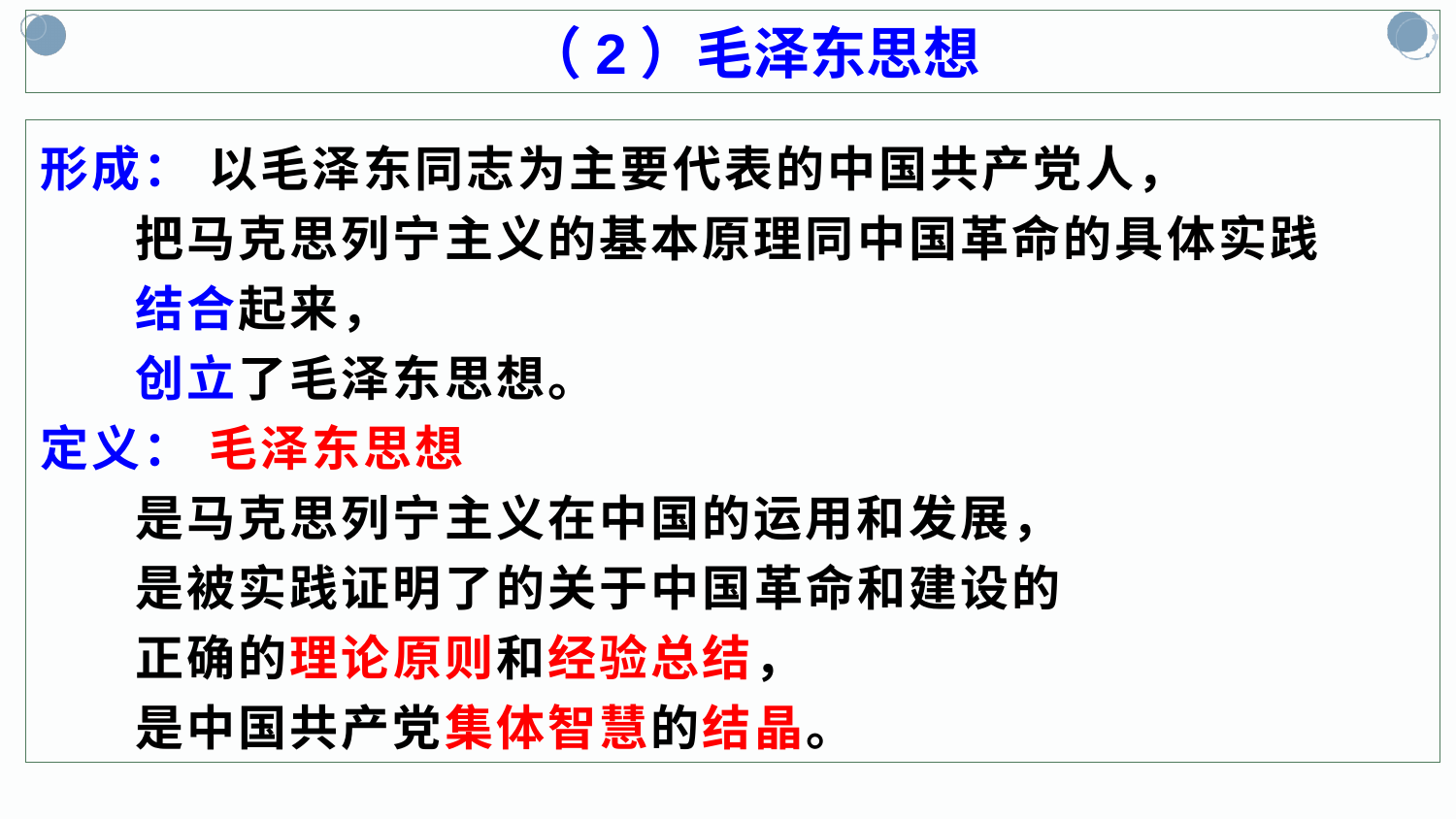

（2）毛泽东思想
形成： 以毛泽东同志为主要代表的中国共产党人，
      把马克思列宁主义的基本原理同中国革命的具体实践
      结合起来，
      创立了毛泽东思想。
定义： 毛泽东思想
      是马克思列宁主义在中国的运用和发展，
      是被实践证明了的关于中国革命和建设的
      正确的理论原则和经验总结，
      是中国共产党集体智慧的结晶。